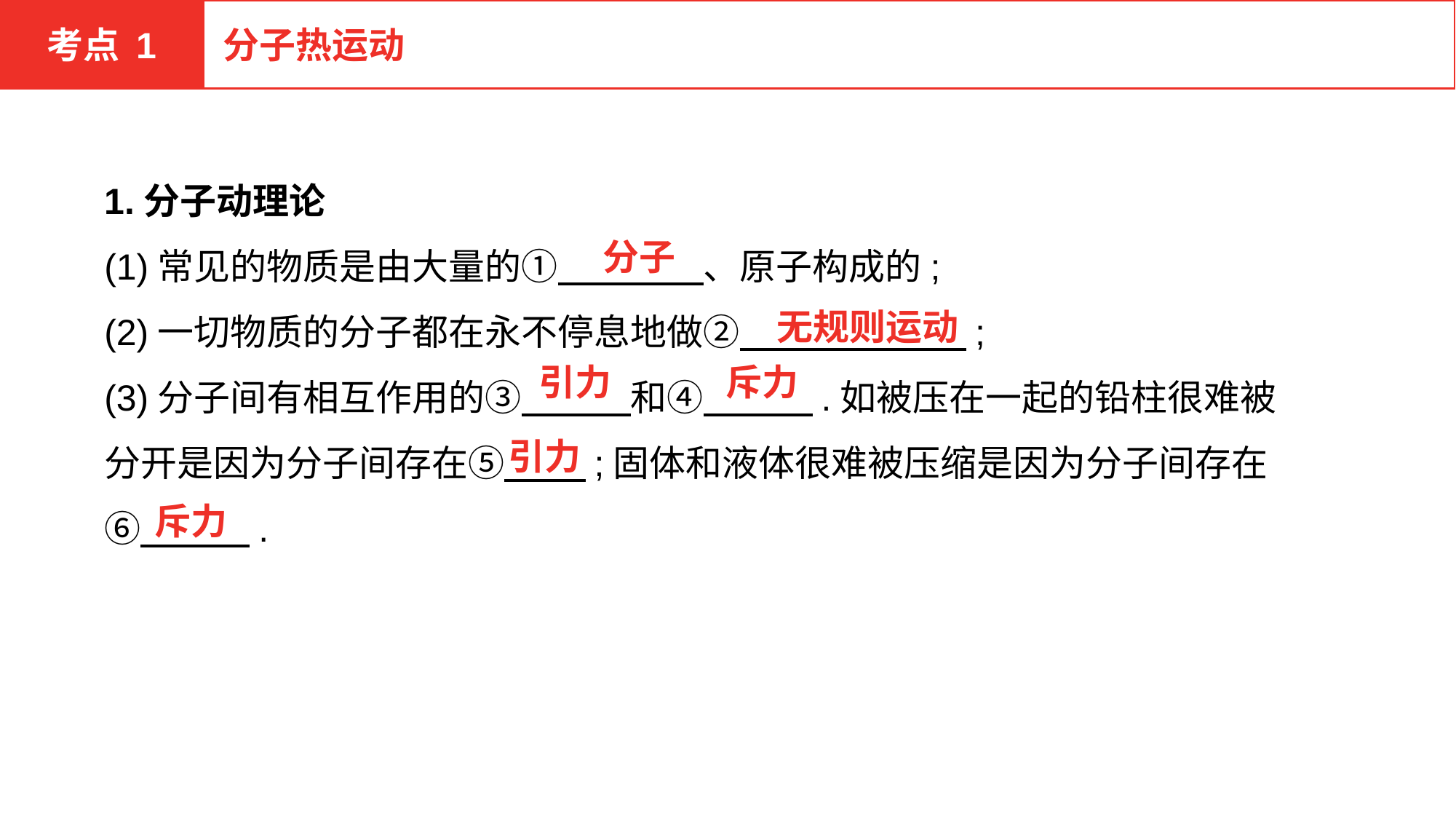

考点 1
分子热运动
1.分子动理论
(1)常见的物质是由大量的①　　　　、原子构成的;
(2)一切物质的分子都在永不停息地做②　　　　　　 ;
(3)分子间有相互作用的③　　　和④　　　.如被压在一起的铅柱很难被分开是因为分子间存在⑤　　 ;固体和液体很难被压缩是因为分子间存在⑥　　　.
分子
无规则运动
引力
斥力
引力
斥力